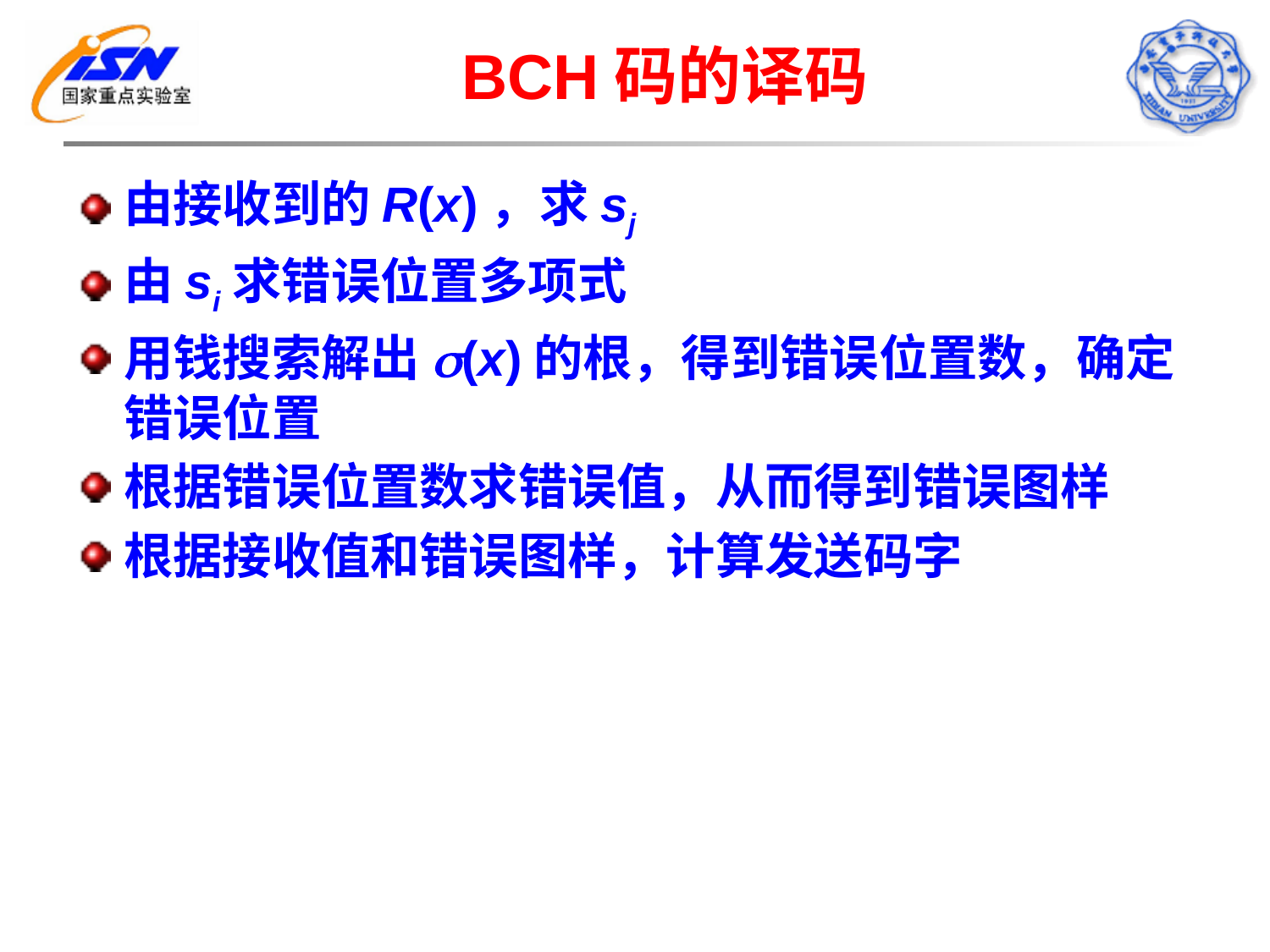

# BCH码的译码
由接收到的R(x)，求sj
由si求错误位置多项式
用钱搜索解出σ(x)的根，得到错误位置数，确定错误位置
根据错误位置数求错误值，从而得到错误图样
根据接收值和错误图样，计算发送码字